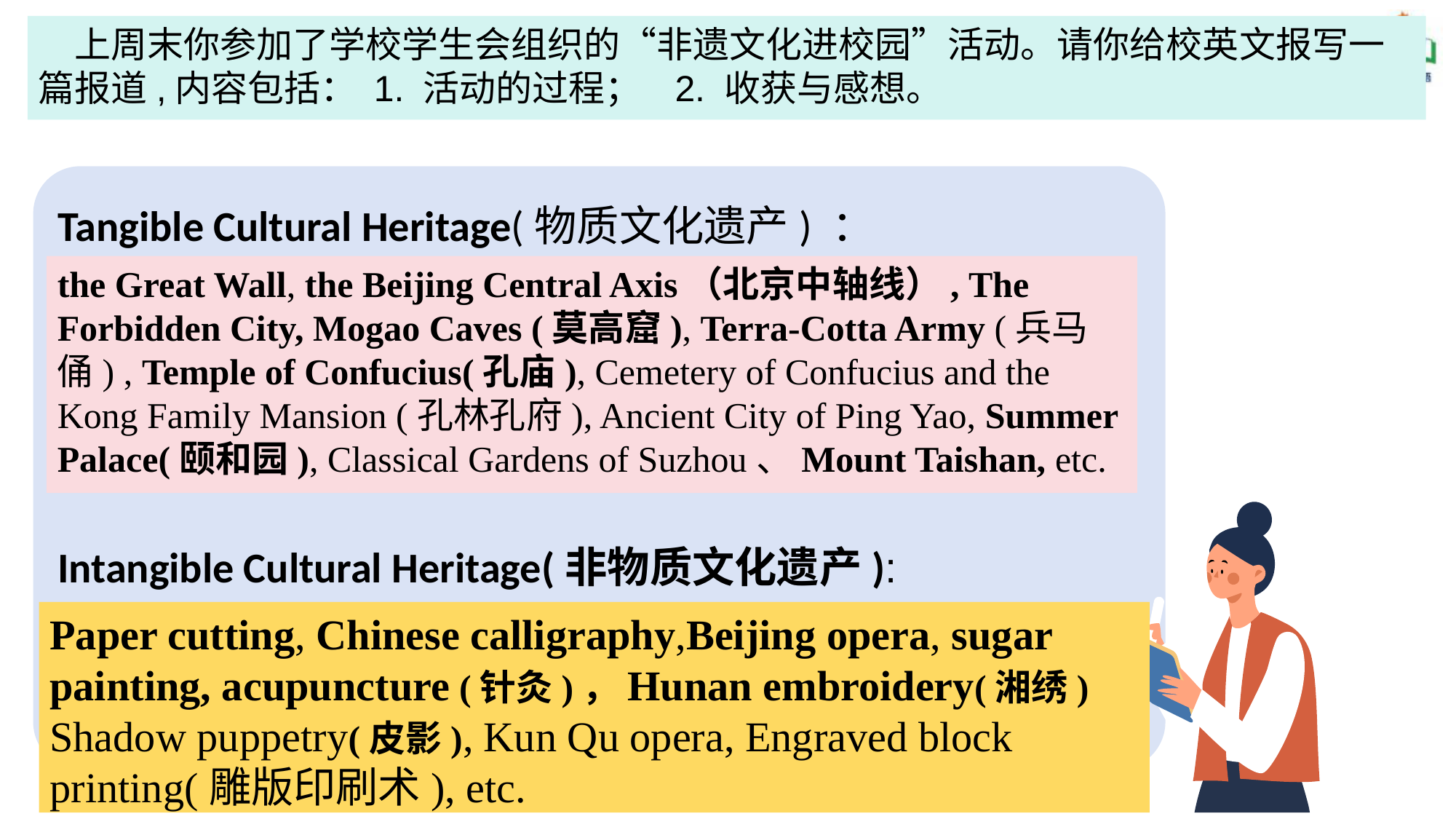

上周末你参加了学校学生会组织的“非遗文化进校园”活动。请你给校英文报写一篇报道,内容包括： 1. 活动的过程；   2. 收获与感想。

Tangible Cultural Heritage(物质文化遗产) ：
consists of physical artifacts and structures like historical buildings and archaeological finds.物质文化遗产由实物手工艺品和建筑物（如历史建筑和考古发现）构成。

Intangible Cultural Heritage(非物质文化遗产):
involves non - physical elements such as traditional skills, performing arts, and oral traditions. 非物质文化遗产涉及非实物元素，像传统技艺、表演艺术和口头传统。

the Great Wall, the Beijing Central Axis（北京中轴线）, The Forbidden City, Mogao Caves (莫高窟), Terra-Cotta Army (兵马俑) , Temple of Confucius(孔庙), Cemetery of Confucius and the Kong Family Mansion (孔林孔府), Ancient City of Ping Yao, Summer Palace(颐和园), Classical Gardens of Suzhou、Mount Taishan, etc.
Paper cutting, Chinese calligraphy,Beijing opera, sugar painting, acupuncture (针灸)，Hunan embroidery(湘绣) Shadow puppetry(皮影), Kun Qu opera, Engraved block printing(雕版印刷术), etc.